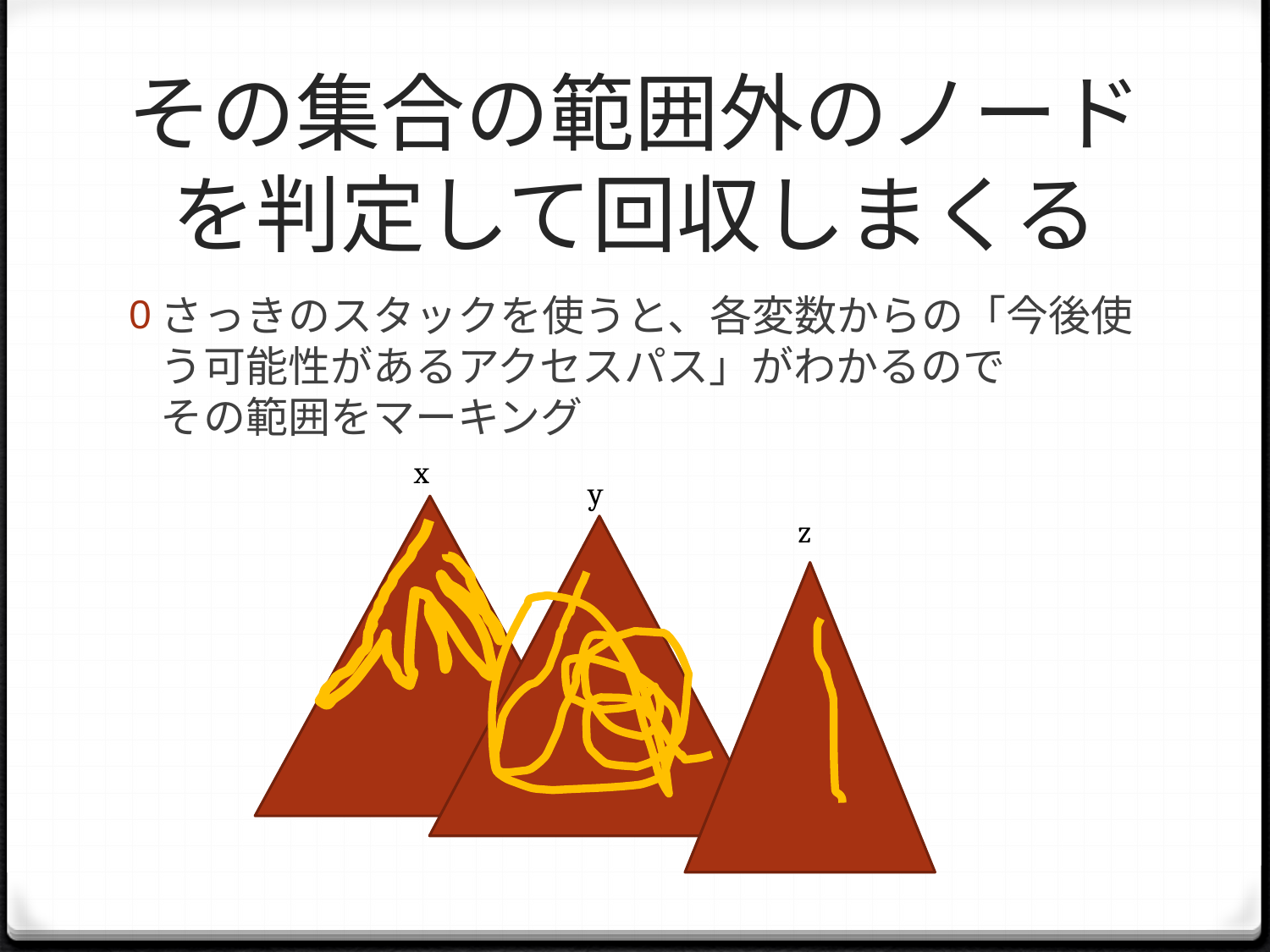

# その集合の範囲外のノードを判定して回収しまくる
さっきのスタックを使うと、各変数からの「今後使う可能性があるアクセスパス」がわかるので
その範囲をマーキング
x
y

z